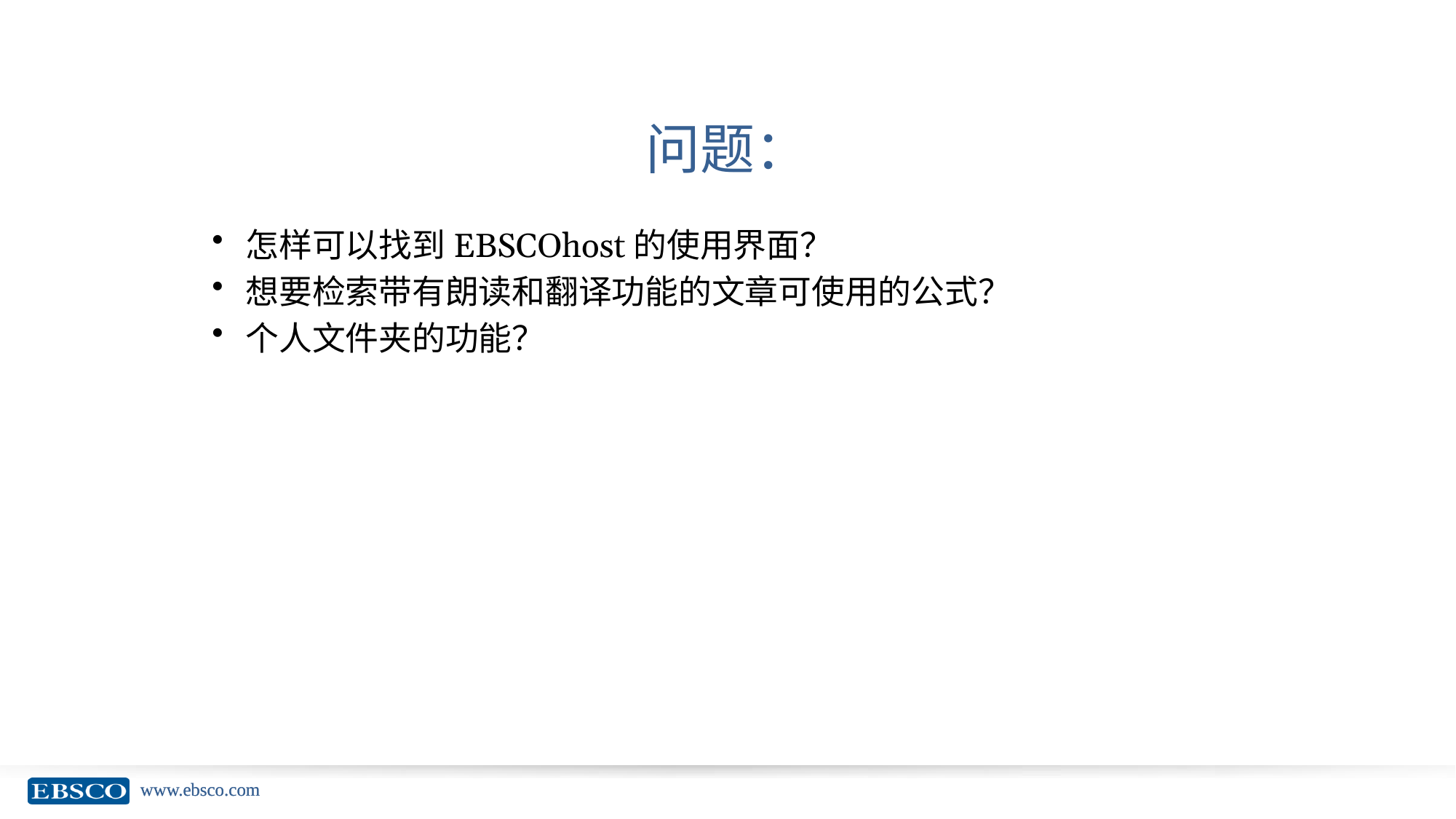

# 问题：
怎样可以找到EBSCOhost的使用界面？
想要检索带有朗读和翻译功能的文章可使用的公式？
个人文件夹的功能？